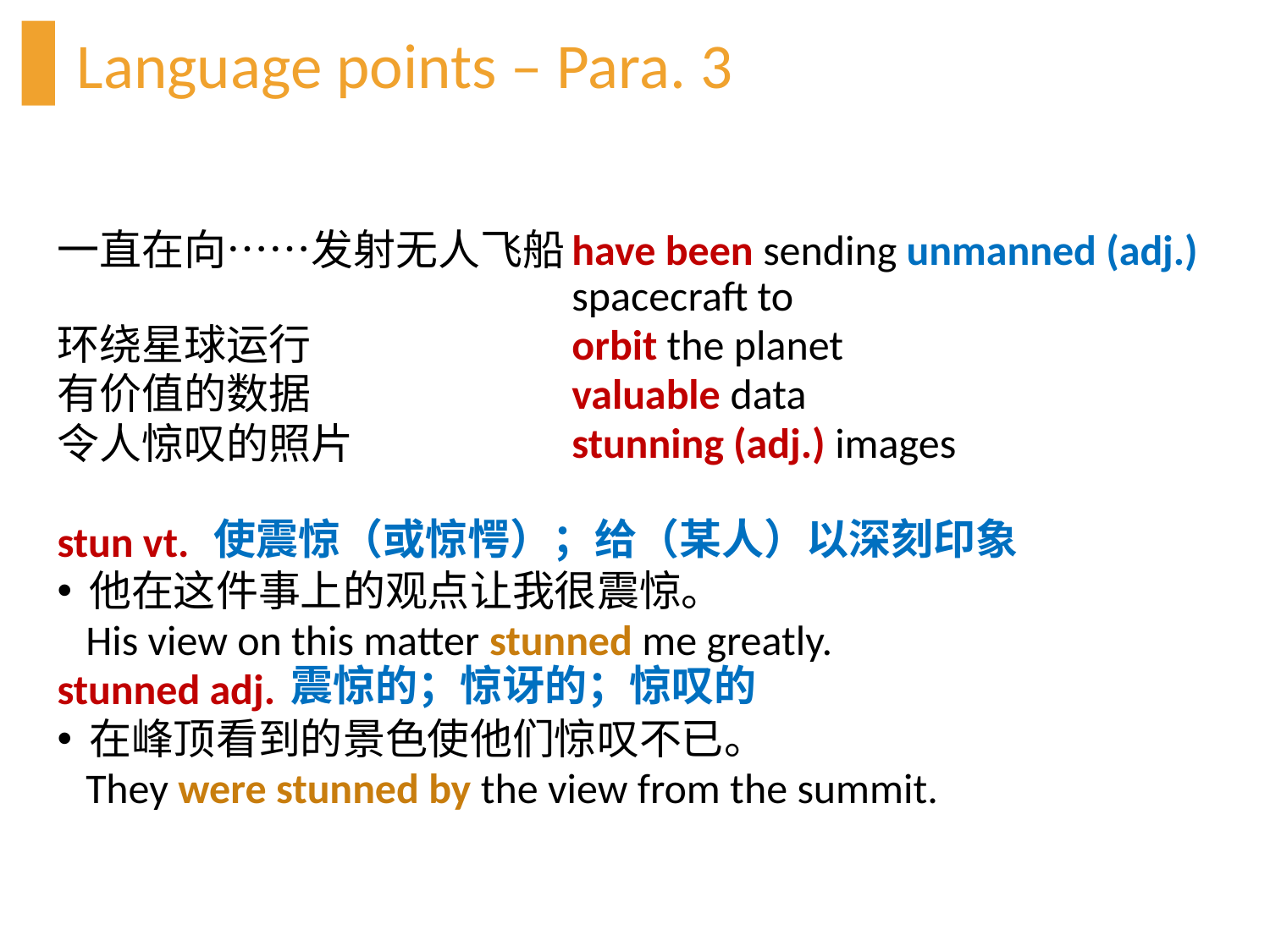

# Language points – Para. 3
一直在向……发射无人飞船
环绕星球运行
有价值的数据
令人惊叹的照片

stun vt.
他在这件事上的观点让我很震惊。
   His view on this matter stunned me greatly.
stunned adj.
在峰顶看到的景色使他们惊叹不已。
   They were stunned by the view from the summit.
have been sending unmanned (adj.) spacecraft to
orbit the planet
valuable data
stunning (adj.) images
使震惊（或惊愕）；给（某人）以深刻印象
震惊的；惊讶的；惊叹的